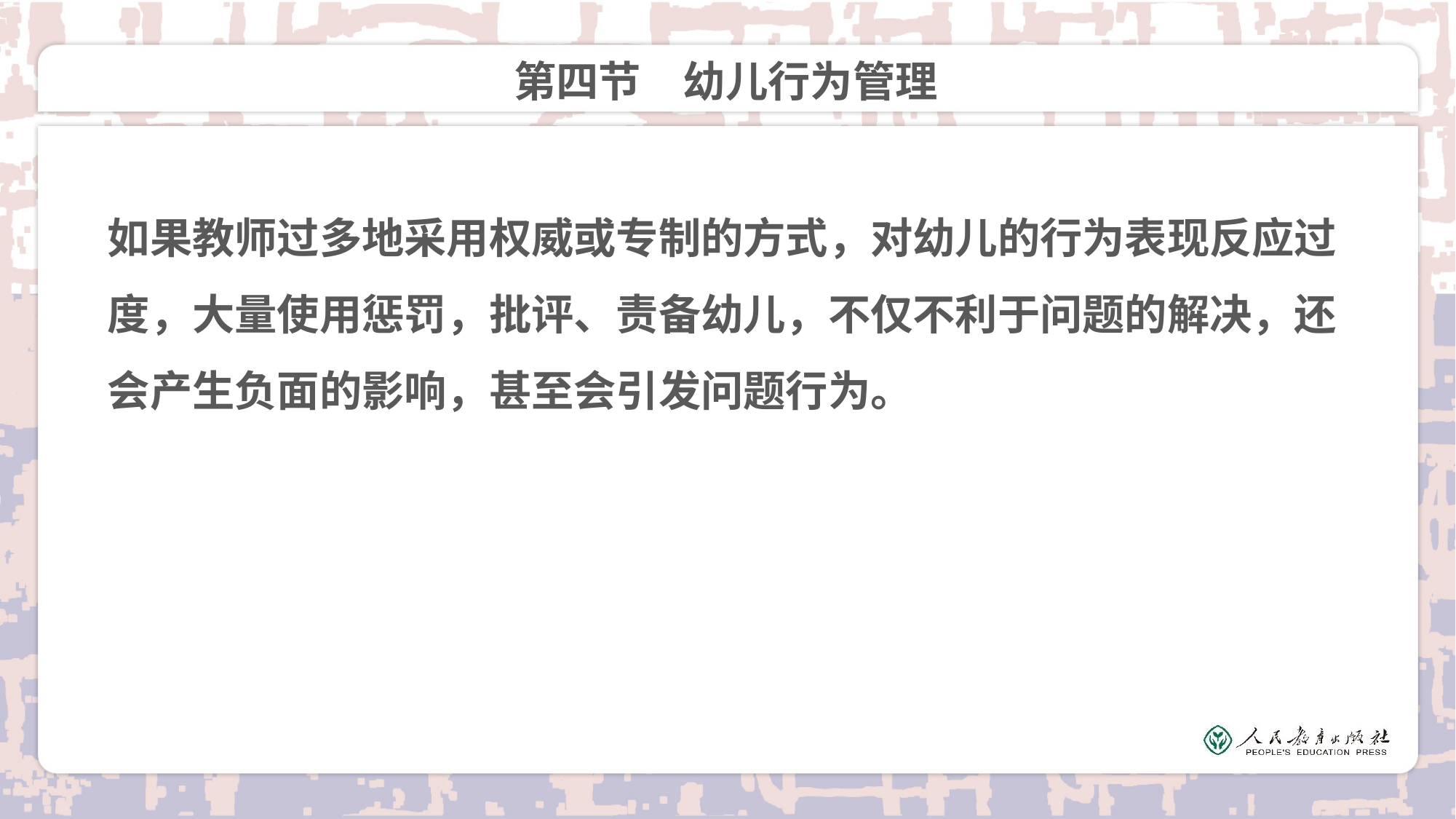

# 第四节　幼儿行为管理
如果教师过多地采用权威或专制的方式，对幼儿的行为表现反应过度，大量使用惩罚，批评、责备幼儿，不仅不利于问题的解决，还会产生负面的影响，甚至会引发问题行为。